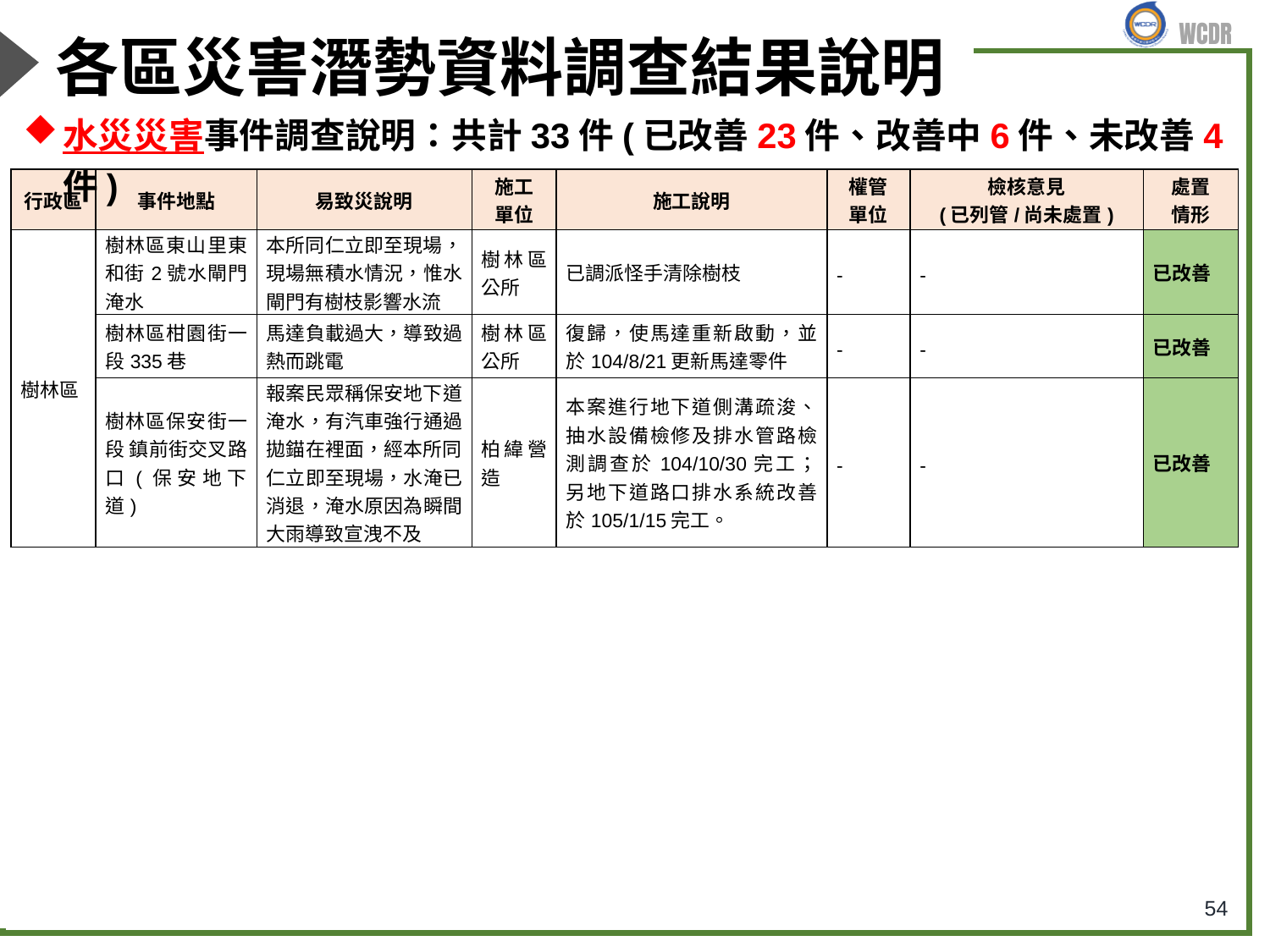

# 各區災害潛勢資料調查結果說明
水災災害事件調查說明：共計33件(已改善23件、改善中6件、未改善4件)
| 行政區 | 事件地點 | 易致災說明 | 施工 單位 | 施工說明 | 權管 單位 | 檢核意見 (已列管/尚未處置) | 處置 情形 |
| --- | --- | --- | --- | --- | --- | --- | --- |
| 樹林區 | 樹林區東山里東和街2號水閘門淹水 | 本所同仁立即至現場，現場無積水情況，惟水閘門有樹枝影響水流 | 樹林區公所 | 已調派怪手清除樹枝 | - | - | 已改善 |
|  | 樹林區柑園街一段335巷 | 馬達負載過大，導致過熱而跳電 | 樹林區公所 | 復歸，使馬達重新啟動，並於104/8/21更新馬達零件 | - | - | 已改善 |
|  | 樹林區保安街一段 鎮前街交叉路口(保安地下道) | 報案民眾稱保安地下道淹水，有汽車強行通過拋錨在裡面，經本所同仁立即至現場，水淹已消退，淹水原因為瞬間大雨導致宣洩不及 | 柏緯營造 | 本案進行地下道側溝疏浚、抽水設備檢修及排水管路檢測調查於104/10/30完工；另地下道路口排水系統改善於105/1/15完工。 | - | - | 已改善 |
54